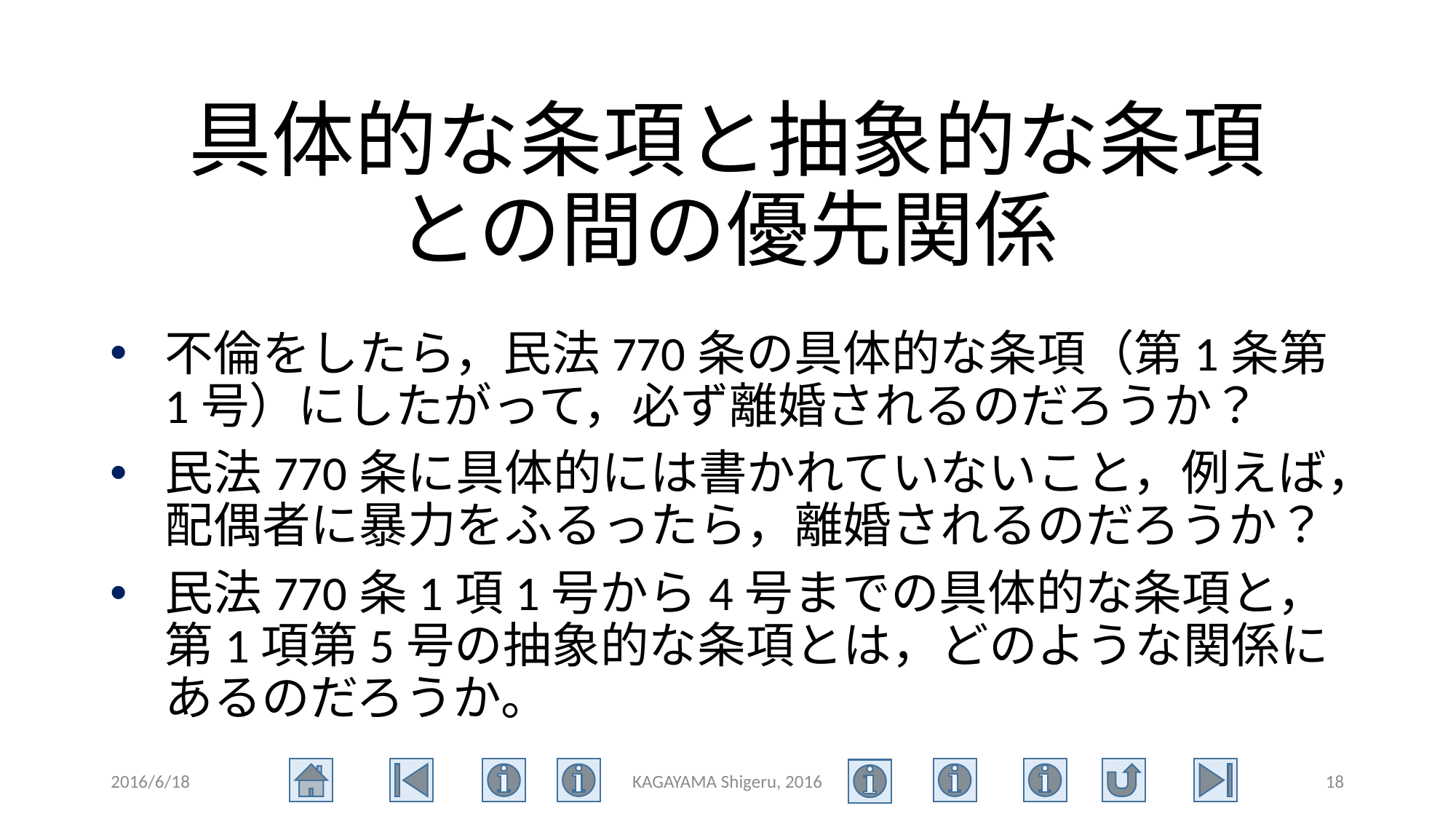

# 具体的な条項と抽象的な条項 との間の優先関係
不倫をしたら，民法770条の具体的な条項（第1条第1号）にしたがって，必ず離婚されるのだろうか？
民法770条に具体的には書かれていないこと，例えば，配偶者に暴力をふるったら，離婚されるのだろうか？
民法770条1項1号から4号までの具体的な条項と，第1項第5号の抽象的な条項とは，どのような関係にあるのだろうか。
2016/6/18
KAGAYAMA Shigeru, 2016
18